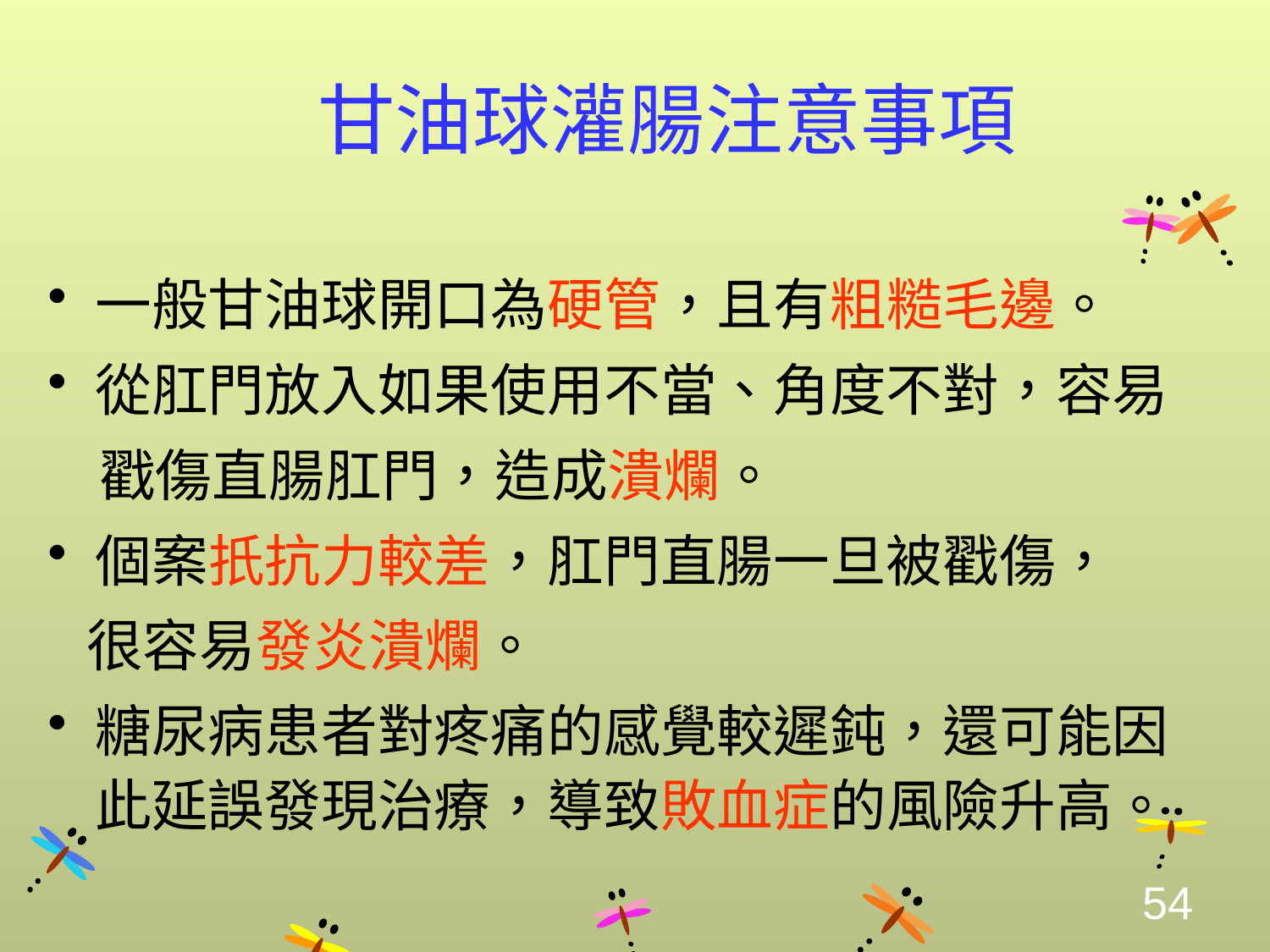

甘油球灌腸注意事項
一般甘油球開口為硬管，且有粗糙毛邊。
從肛門放入如果使用不當、角度不對，容易
   戳傷直腸肛門，造成潰爛。
個案扺抗力較差，肛門直腸一旦被戳傷，
  很容易發炎潰爛。
糖尿病患者對疼痛的感覺較遲鈍，還可能因此延誤發現治療，導致敗血症的風險升高。
54